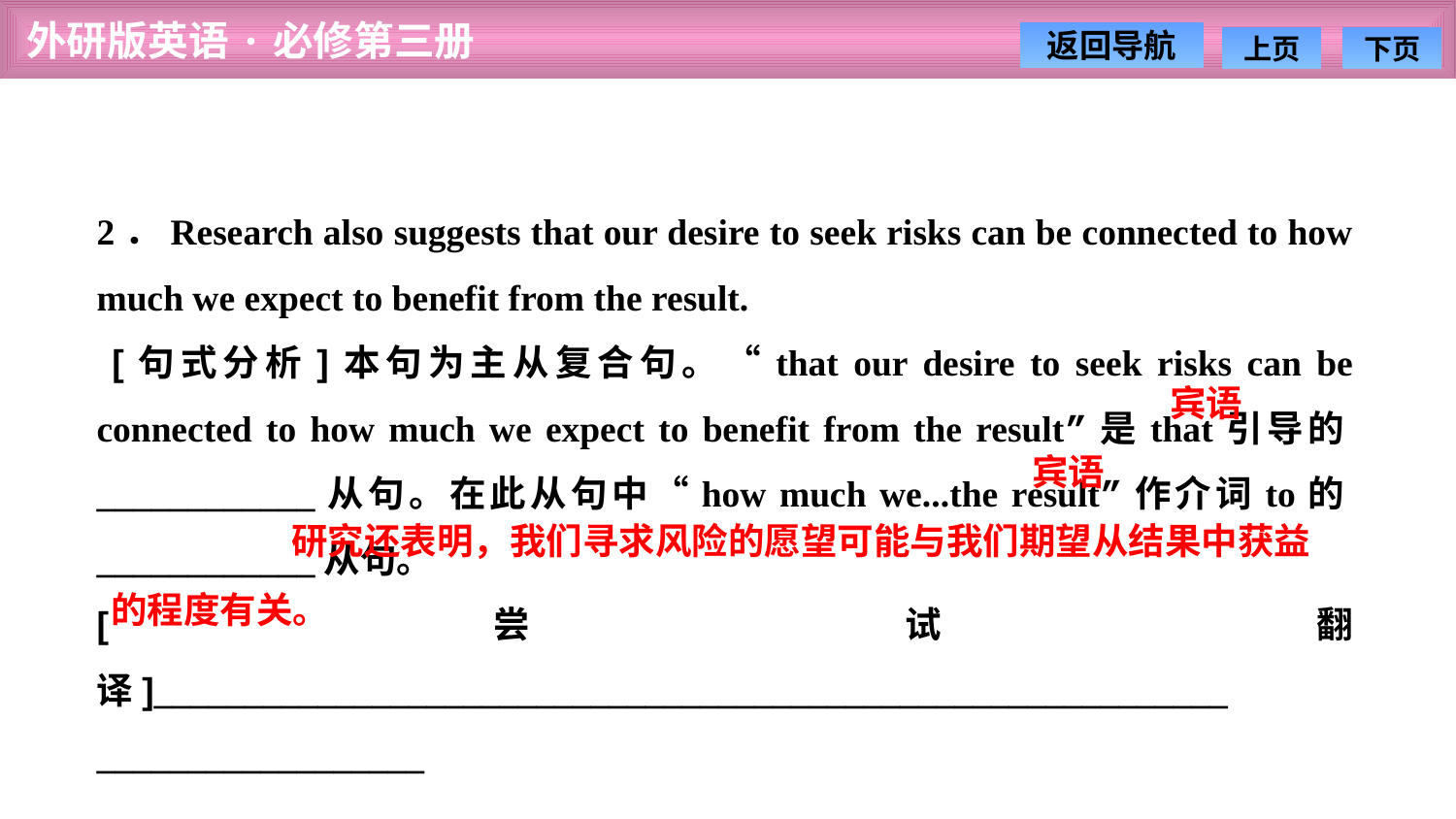

2．Research also suggests that our desire to seek risks can be connected to how much we expect to benefit from the result.
 [句式分析]本句为主从复合句。“that our desire to seek risks can be connected to how much we expect to benefit from the result”是that引导的____________从句。在此从句中“how much we...the result”作介词to的____________从句。
[尝试翻译]___________________________________________________________
__________________
宾语
宾语
研究还表明，我们寻求风险的愿望可能与我们期望从结果中获益
的程度有关。